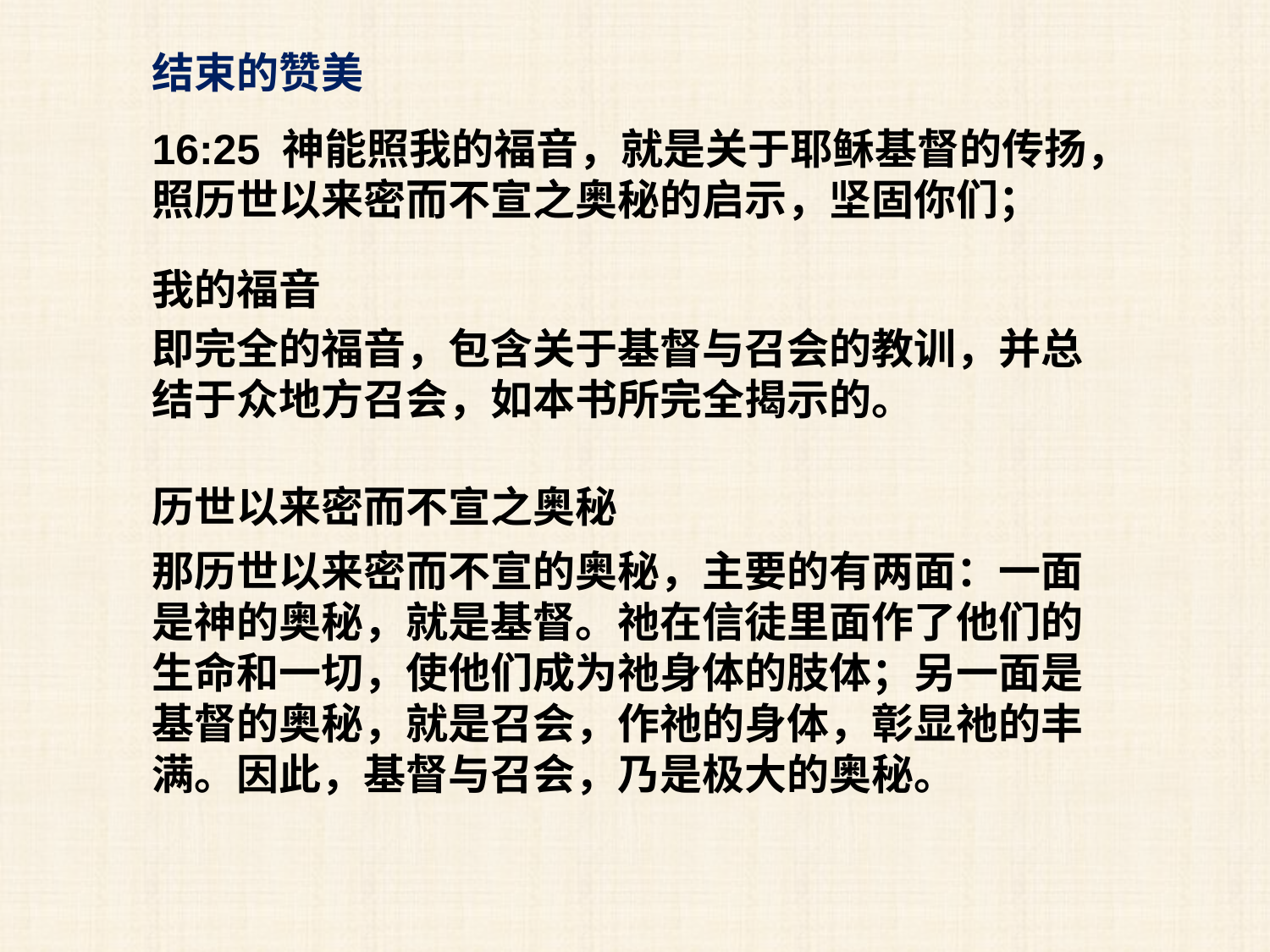

结束的赞美
16:25 神能照我的福音，就是关于耶稣基督的传扬，照历世以来密而不宣之奥秘的启示，坚固你们；
我的福音
即完全的福音，包含关于基督与召会的教训，并总结于众地方召会，如本书所完全揭示的。
历世以来密而不宣之奥秘
那历世以来密而不宣的奥秘，主要的有两面：一面是神的奥秘，就是基督。祂在信徒里面作了他们的生命和一切，使他们成为祂身体的肢体；另一面是基督的奥秘，就是召会，作祂的身体，彰显祂的丰满。因此，基督与召会，乃是极大的奥秘。